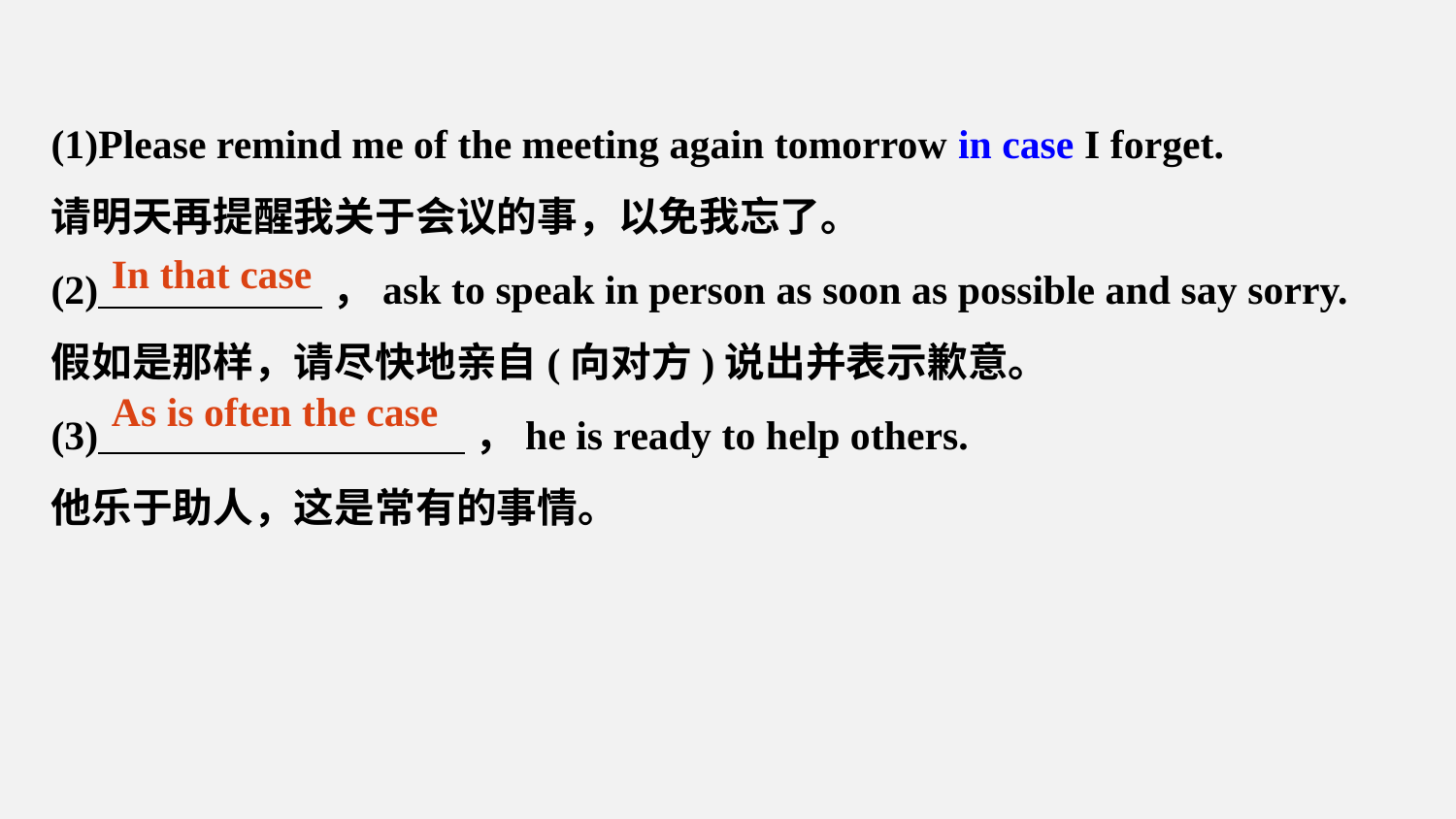

(1)Please remind me of the meeting again tomorrow in case I forget.
请明天再提醒我关于会议的事，以免我忘了。
(2)                      ，ask to speak in person as soon as possible and say sorry.
假如是那样，请尽快地亲自(向对方)说出并表示歉意。
(3)                                    ，he is ready to help others.
他乐于助人，这是常有的事情。
In that case
As is often the case